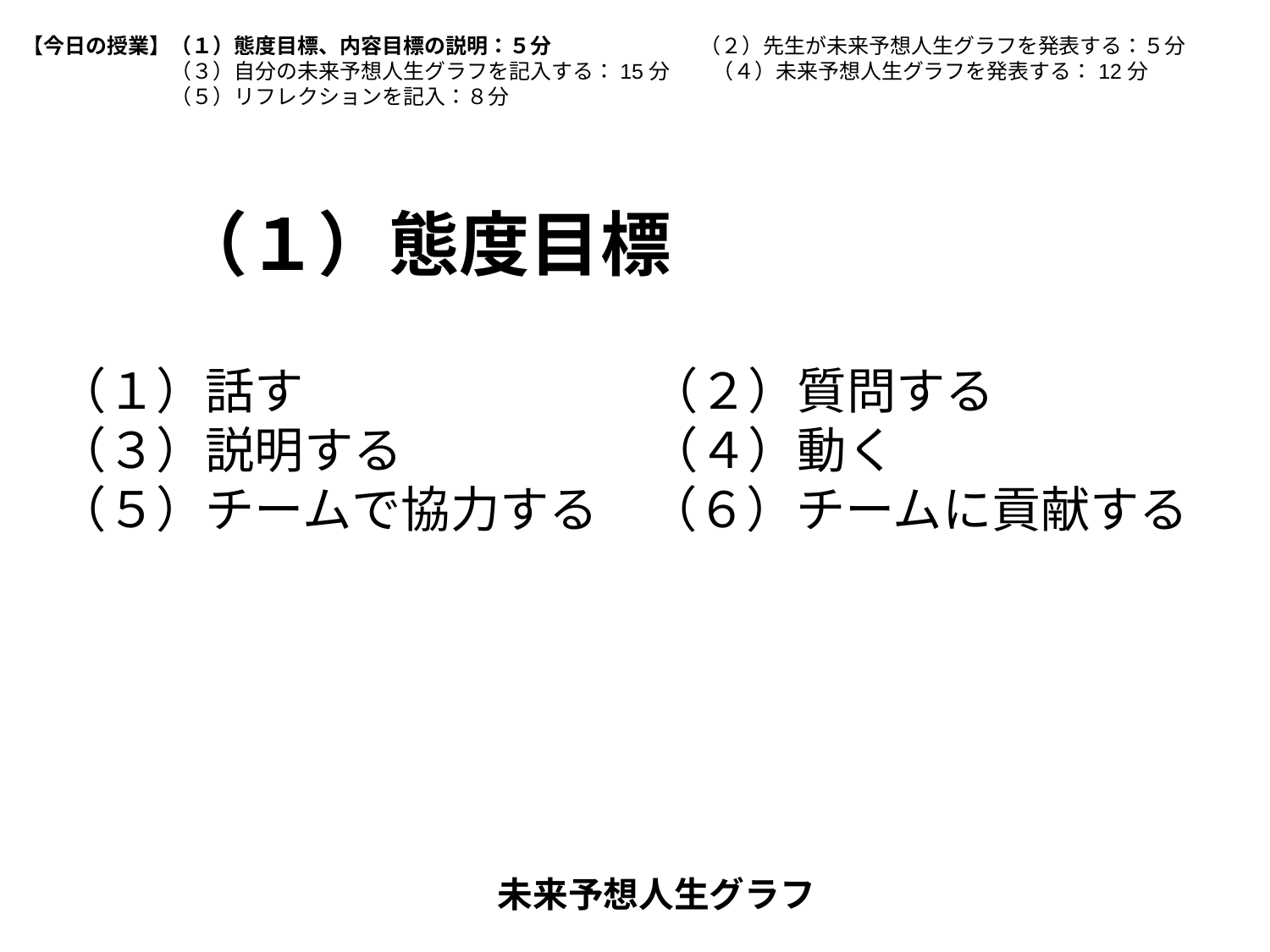

【今日の授業】（１）態度目標、内容目標の説明：５分　　　　　　　（２）先生が未来予想人生グラフを発表する：５分
	　（３）自分の未来予想人生グラフを記入する：15分　　（４）未来予想人生グラフを発表する：12分
	　（５）リフレクションを記入：８分
（１）態度目標
（１）話す　　　　　　　（２）質問する
（３）説明する　　　　　（４）動く
（５）チームで協力する　（６）チームに貢献する
未来予想人生グラフ